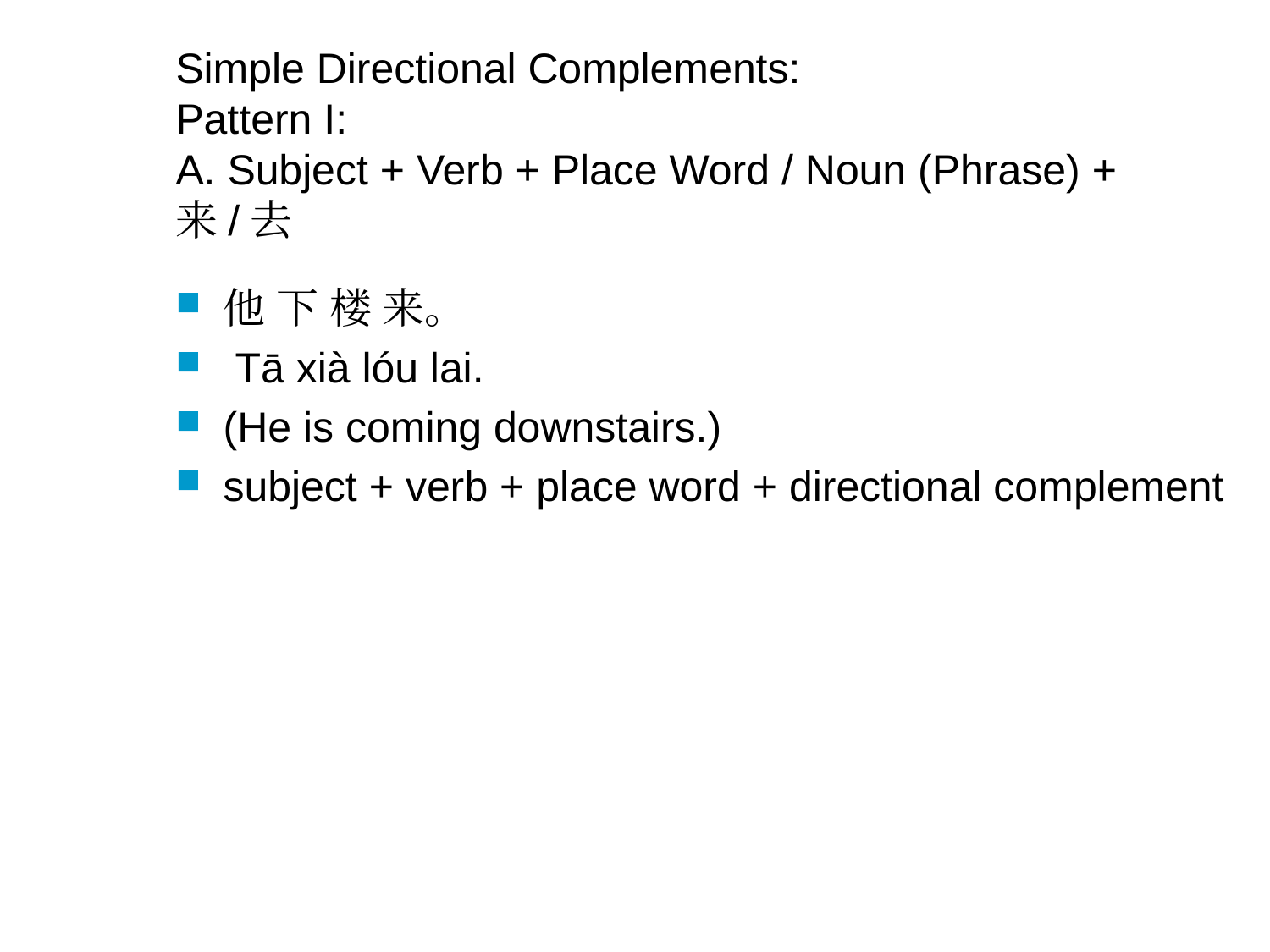

# Simple Directional Complements: Pattern I: A. Subject + Verb + Place Word / Noun (Phrase) + 来/去
他 下 楼 来。
 Tā xià lóu lai.
(He is coming downstairs.)
subject + verb + place word + directional complement